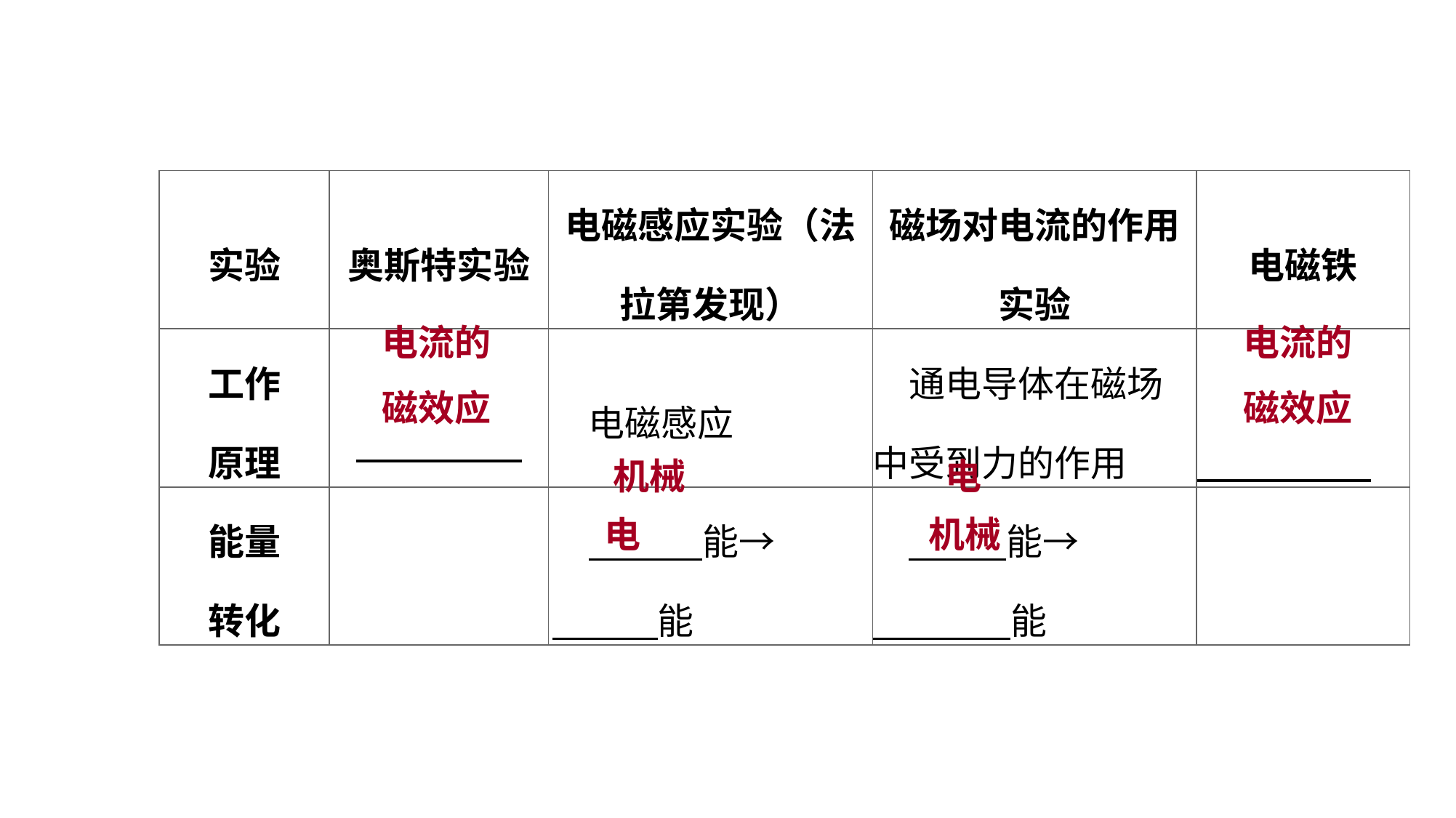

| 实验 | 奥斯特实验 | 电磁感应实验（法拉第发现） | 磁场对电流的作用实验 | 电磁铁 |
| --- | --- | --- | --- | --- |
| 工作 原理 |  | 电磁感应 | 通电导体在磁场中受到力的作用 |  |
| 能量 转化 |  | 能→ 　 　能 | 能→ 　 　能 |  |
教材梳理 夯实基础
电流的磁效应
电流的磁效应
机械
电
电
机械